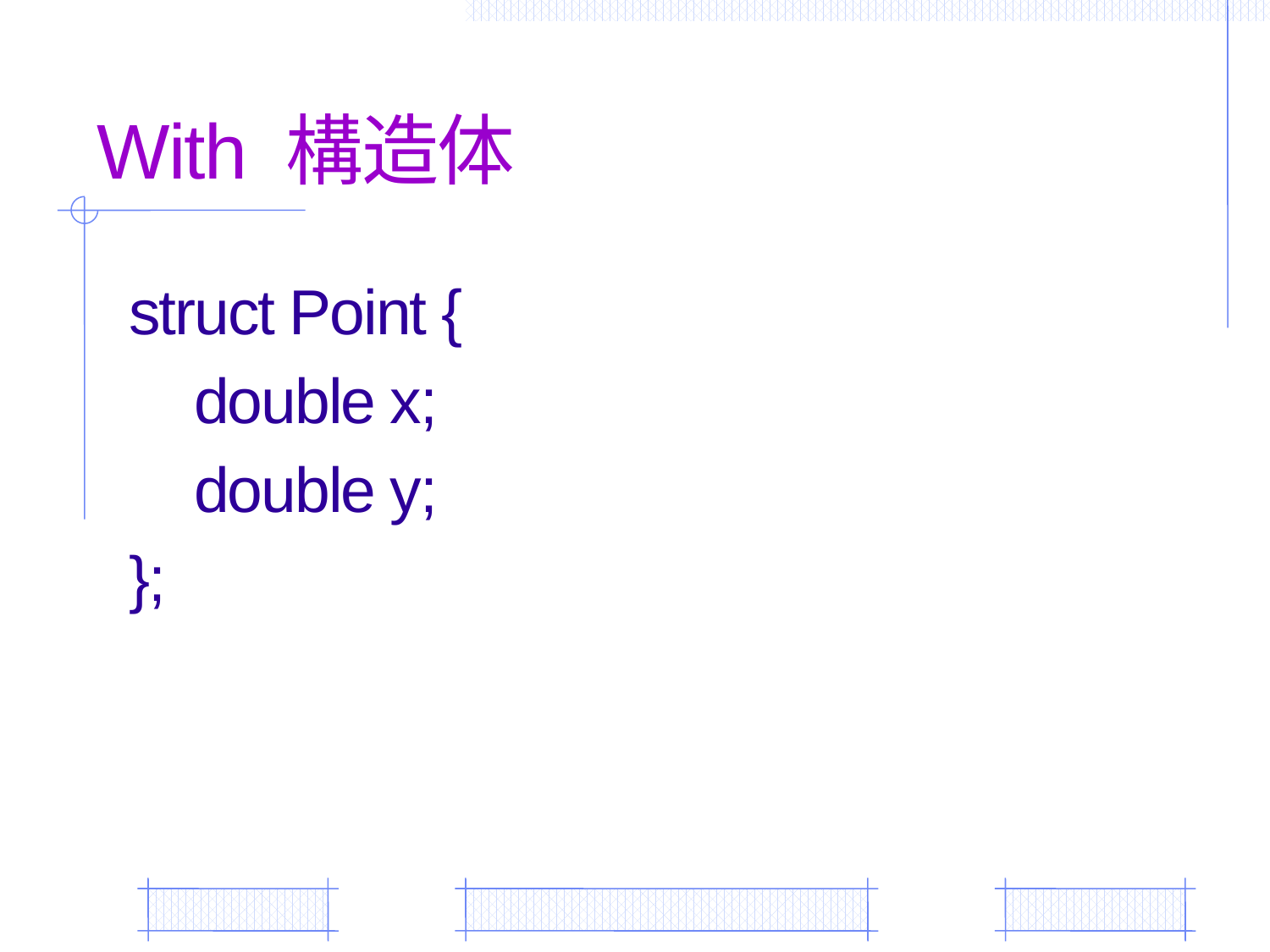

# With 構造体
struct Point {
    double x;
    double y;
};